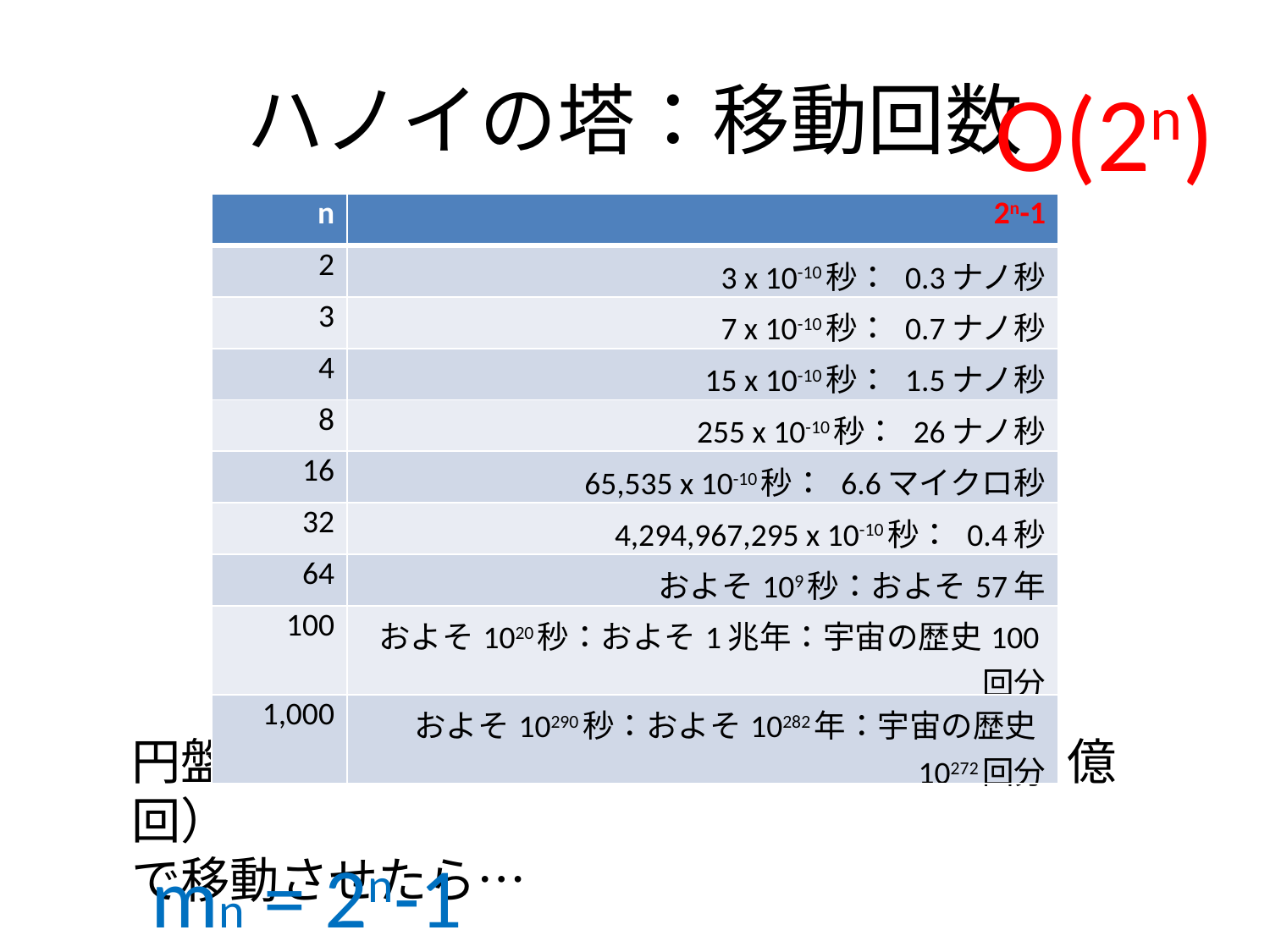

# ハノイの塔：移動回数
O(2n)
| n | 2n-1 |
| --- | --- |
| 2 | 3 x 10-10秒： 0.3ナノ秒 |
| 3 | 7 x 10-10秒： 0.7ナノ秒 |
| 4 | 15 x 10-10秒： 1.5ナノ秒 |
| 8 | 255 x 10-10秒： 26ナノ秒 |
| 16 | 65,535 x 10-10秒： 6.6マイクロ秒 |
| 32 | 4,294,967,295 x 10-10秒： 0.4秒 |
| 64 | およそ109秒：およそ57年 |
| 100 | およそ1020秒：およそ1兆年：宇宙の歴史100回分 |
| 1,000 | およそ10290秒：およそ10282年：宇宙の歴史10272回分 |
円盤を目にもとまらぬ早業（1秒間に100億回）
で移動させたら…
mn = 2n-1